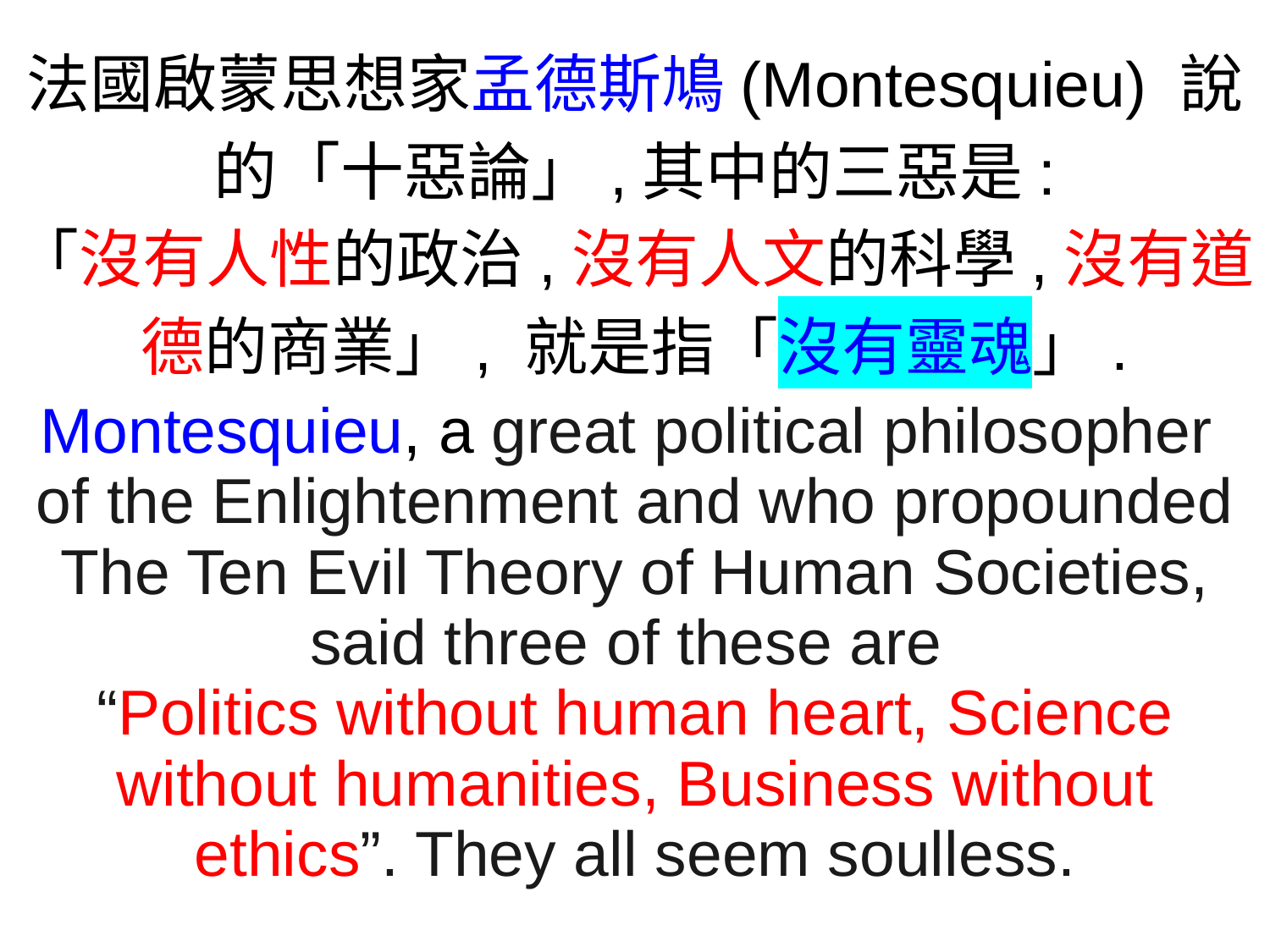

法國啟蒙思想家孟德斯鳩(Montesquieu) 說的「十惡論」,其中的三惡是:
「沒有人性的政治,沒有人文的科學,沒有道德的商業」, 就是指「沒有靈魂」.
Montesquieu, a great political philosopher
of the Enlightenment and who propounded The Ten Evil Theory of Human Societies, said three of these are
“Politics without human heart, Science without humanities, Business without ethics”. They all seem soulless.